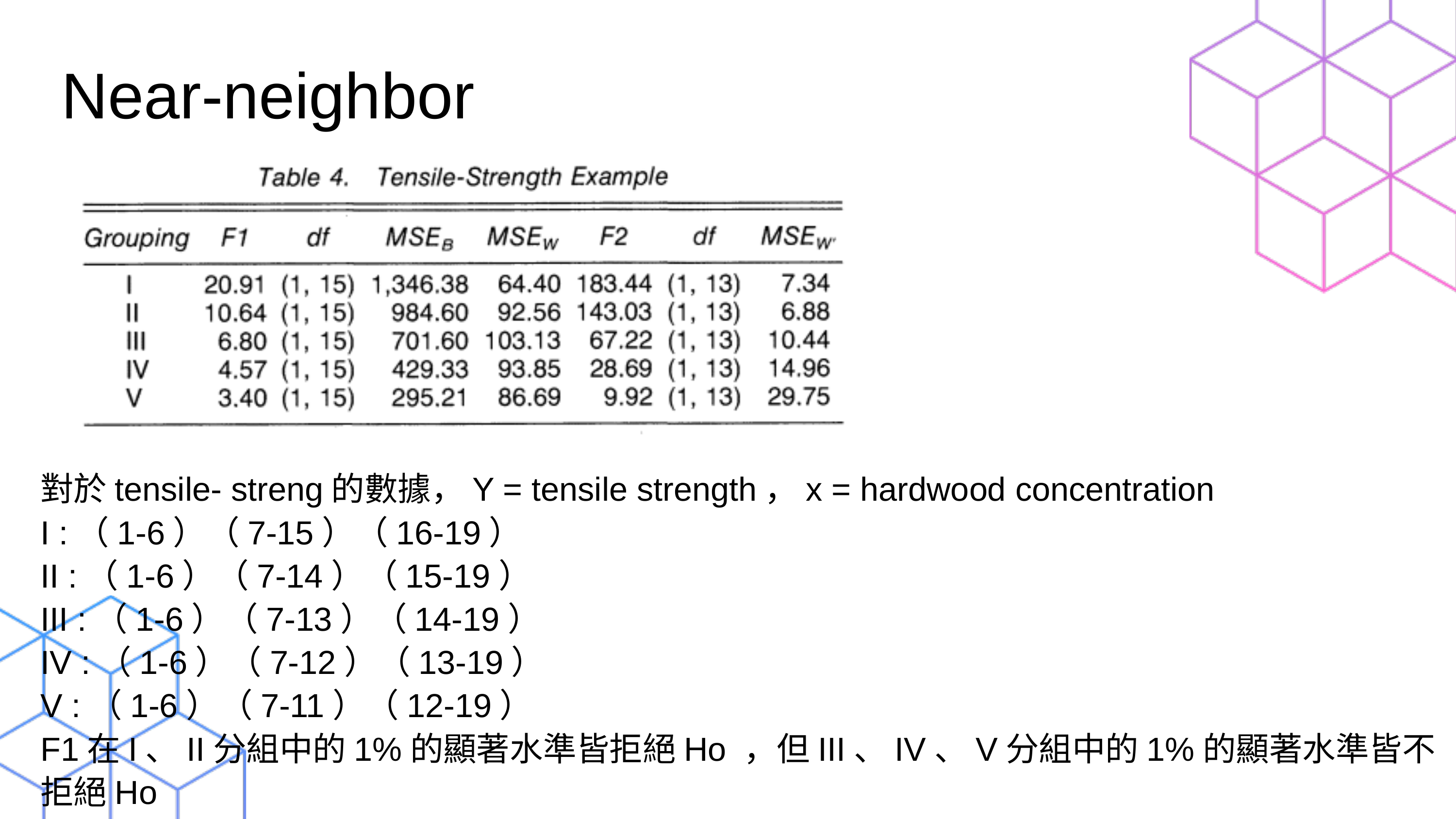

Near-neighbor

對於tensile- streng的數據，Y = tensile strength，x = hardwood concentration
I :（1-6）（7-15）（16-19）
II :（1-6）（7-14）（15-19）
III :（1-6）（7-13）（14-19）
IV :（1-6）（7-12）（13-19）
V :（1-6）（7-11）（12-19）
F1在I、II分組中的1%的顯著水準皆拒絕Ho ，但III、IV、V分組中的1%的顯著水準皆不拒絕Ho
F2在I、II、III、IV、V分組中的1%的顯著水準皆拒絕Ho